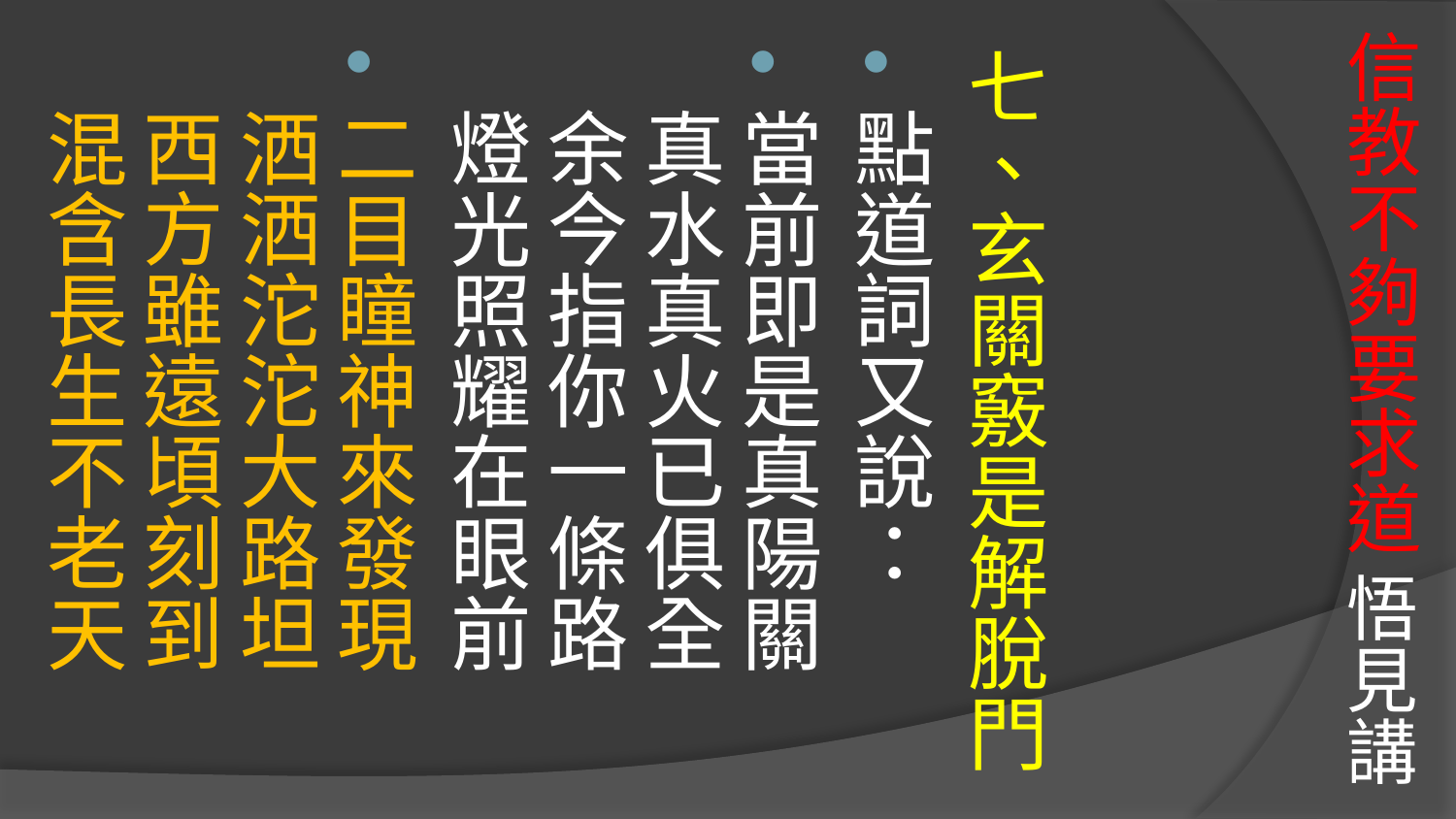

# 信教不夠要求道 悟見講
七、玄關竅是解脫門
點道詞又說：
當前即是真陽關 
真水真火已俱全 
余今指你一條路 
燈光照耀在眼前
二目瞳神來發現 
洒洒沱沱大路坦 
西方雖遠頃刻到 
混含長生不老天